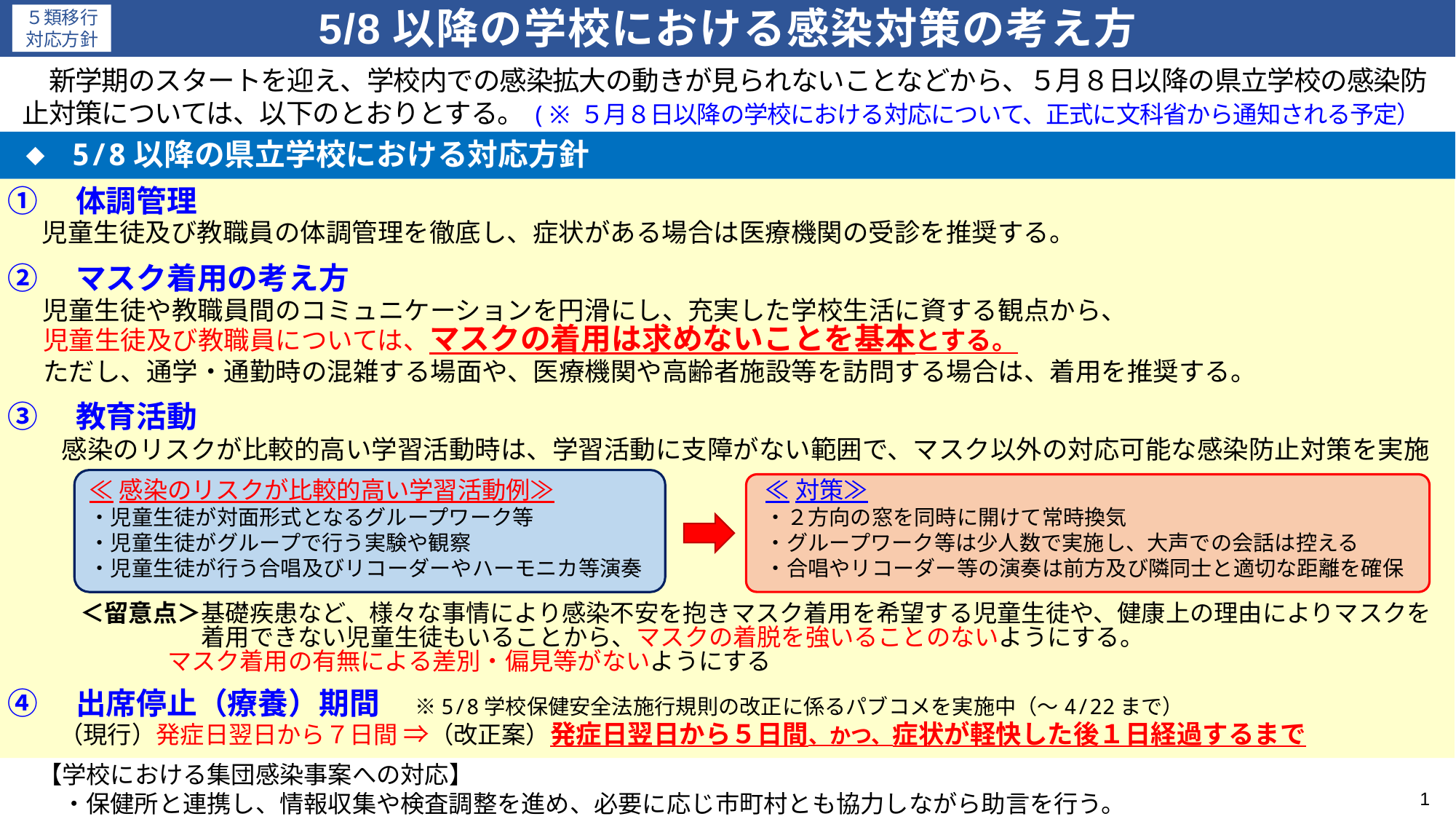

5/8以降の学校における感染対策の考え方
５類移行
対応方針
　新学期のスタートを迎え、学校内での感染拡大の動きが見られないことなどから、５月８日以降の県立学校の感染防止対策については、以下のとおりとする。(※５月８日以降の学校における対応について、正式に文科省から通知される予定）
◆ 5/8以降の県立学校における対応方針

①　体調管理
    児童生徒及び教職員の体調管理を徹底し、症状がある場合は医療機関の受診を推奨する。

②　マスク着用の考え方
    児童生徒や教職員間のコミュニケーションを円滑にし、充実した学校生活に資する観点から、
     児童生徒及び教職員については、マスクの着用は求めないことを基本とする。
     ただし、通学・通勤時の混雑する場面や、医療機関や高齢者施設等を訪問する場合は、着用を推奨する。

③　教育活動
　　 感染のリスクが比較的高い学習活動時は、学習活動に支障がない範囲で、マスク以外の対応可能な感染防止対策を実施

　　　＜留意点＞基礎疾患など、様々な事情により感染不安を抱きマスク着用を希望する児童生徒や、健康上の理由によりマスクを
　　　　　　　　着用できない児童生徒もいることから、マスクの着脱を強いることのないようにする。
     　　　　　 マスク着用の有無による差別・偏見等がないようにする

④　出席停止（療養）期間　 ※5/8学校保健安全法施行規則の改正に係るパブコメを実施中（～4/22まで）
  　（現行）発症日翌日から７日間 ⇒（改正案）発症日翌日から５日間、かつ、症状が軽快した後１日経過するまで
≪感染のリスクが比較的高い学習活動例≫
・児童生徒が対面形式となるグループワーク等
・児童生徒がグループで行う実験や観察
・児童生徒が行う合唱及びリコーダーやハーモニカ等演奏

≪対策≫
・２方向の窓を同時に開けて常時換気
・グループワーク等は少人数で実施し、大声での会話は控える
・合唱やリコーダー等の演奏は前方及び隣同士と適切な距離を確保

　【学校における集団感染事案への対応】
　　・保健所と連携し、情報収集や検査調整を進め、必要に応じ市町村とも協力しながら助言を行う。
1